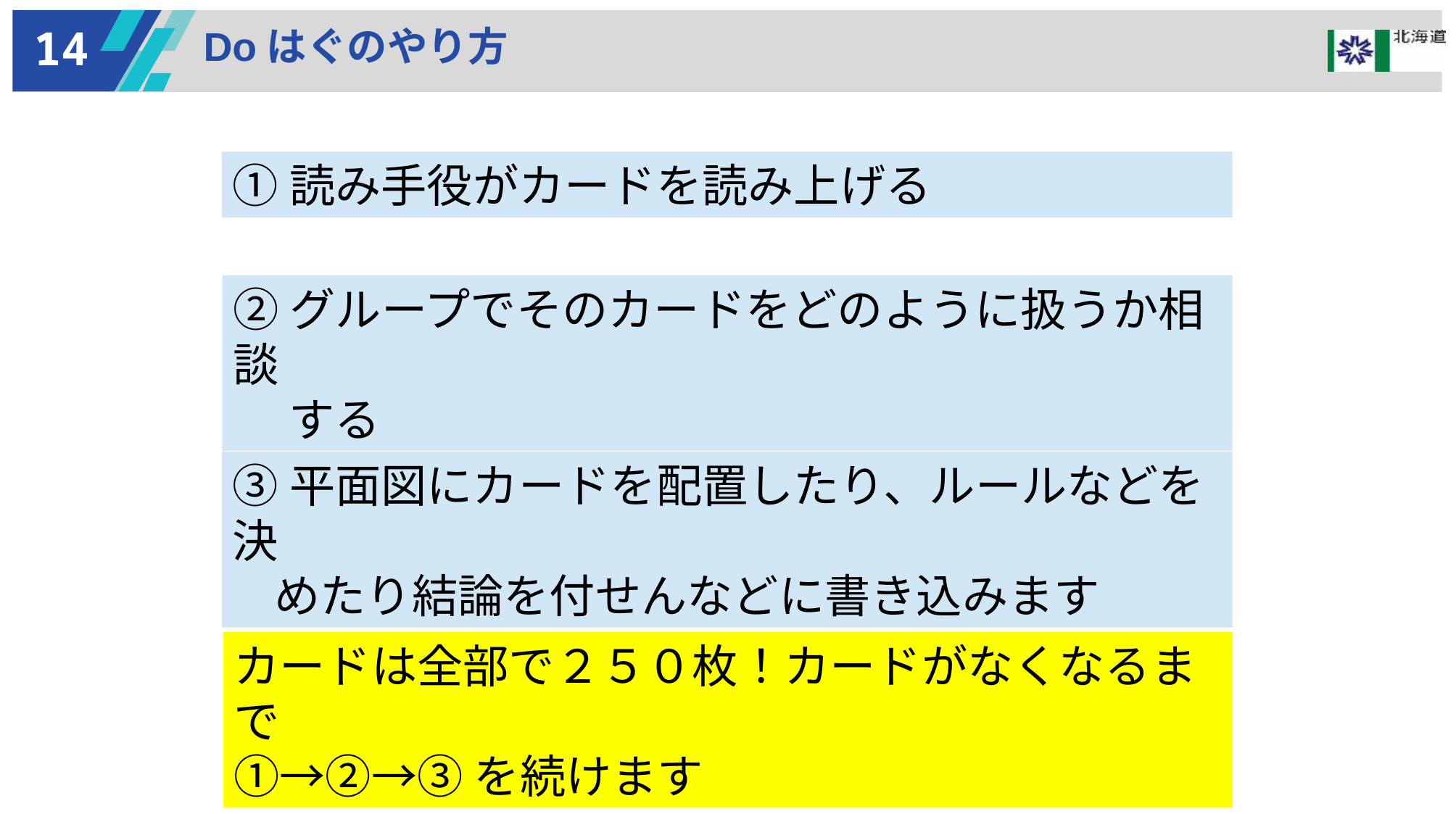

14
Doはぐのやり方

①読み手役がカードを読み上げる
②グループでそのカードをどのように扱うか相談
　 する
③平面図にカードを配置したり、ルールなどを決
   めたり結論を付せんなどに書き込みます
カードは全部で２５０枚！カードがなくなるまで
①→②→③を続けます